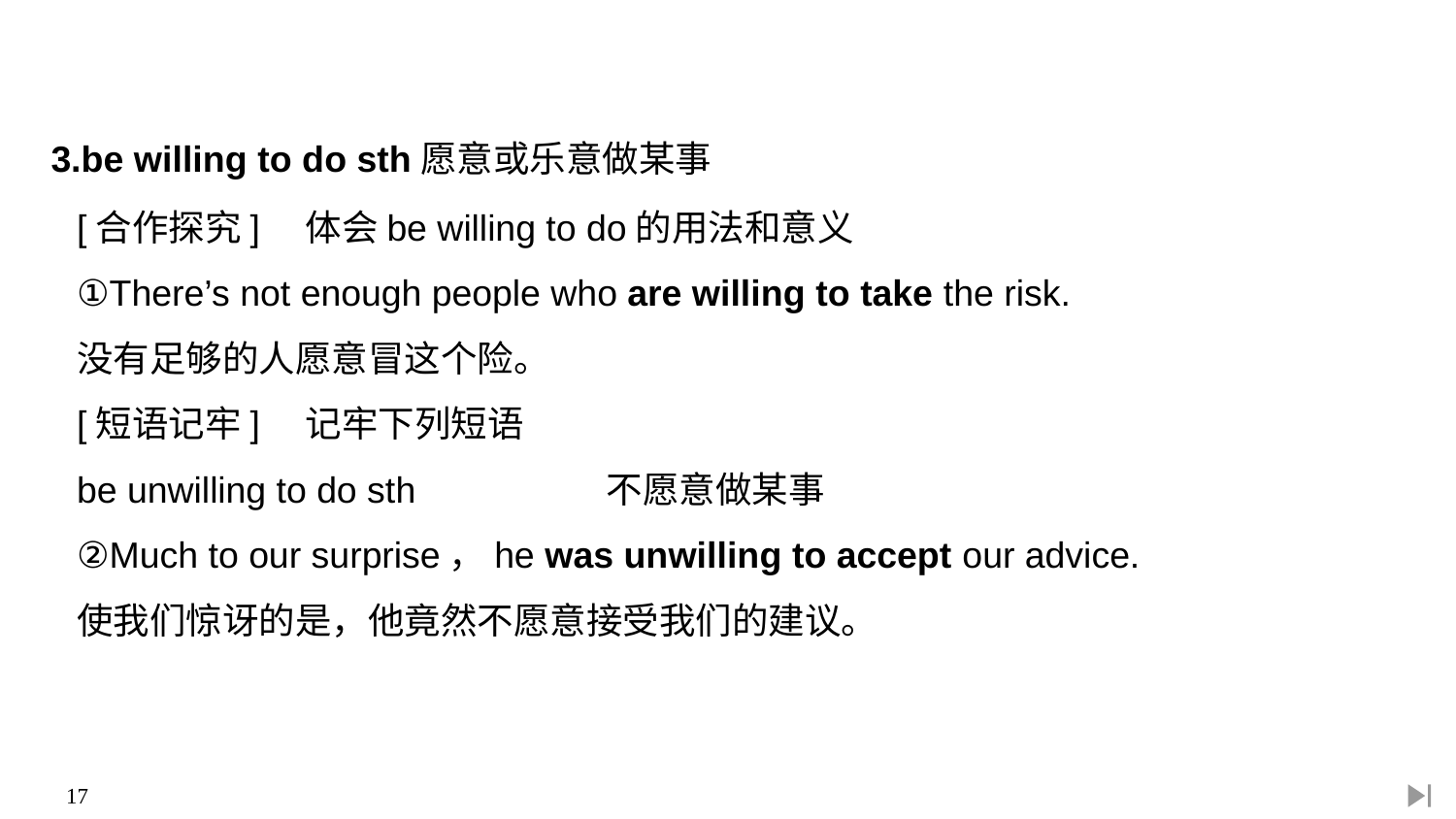

3.be willing to do sth愿意或乐意做某事
[合作探究]　体会be willing to do的用法和意义
①There’s not enough people who are willing to take the risk.
没有足够的人愿意冒这个险。
[短语记牢]　记牢下列短语
be unwilling to do sth　　　　　不愿意做某事
②Much to our surprise，he was unwilling to accept our advice.
使我们惊讶的是，他竟然不愿意接受我们的建议。